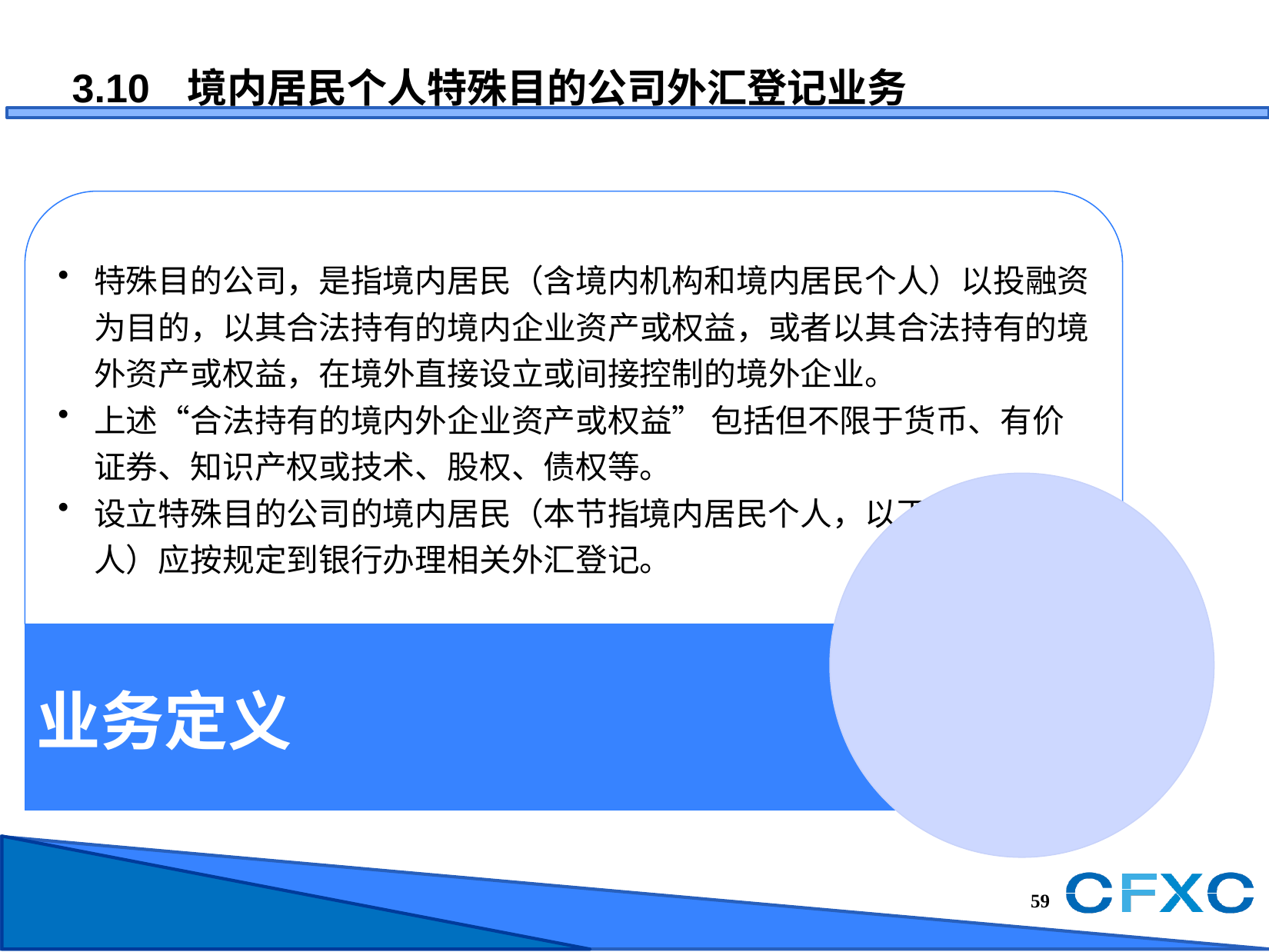

3.10	境内居民个人特殊目的公司外汇登记业务
业务定义
特殊目的公司，是指境内居民（含境内机构和境内居民个人）以投融资为目的，以其合法持有的境内企业资产或权益，或者以其合法持有的境外资产或权益，在境外直接设立或间接控制的境外企业。
上述“合法持有的境内外企业资产或权益” 包括但不限于货币、有价证券、知识产权或技术、股权、债权等。
设立特殊目的公司的境内居民（本节指境内居民个人，以下亦指申请人）应按规定到银行办理相关外汇登记。
59